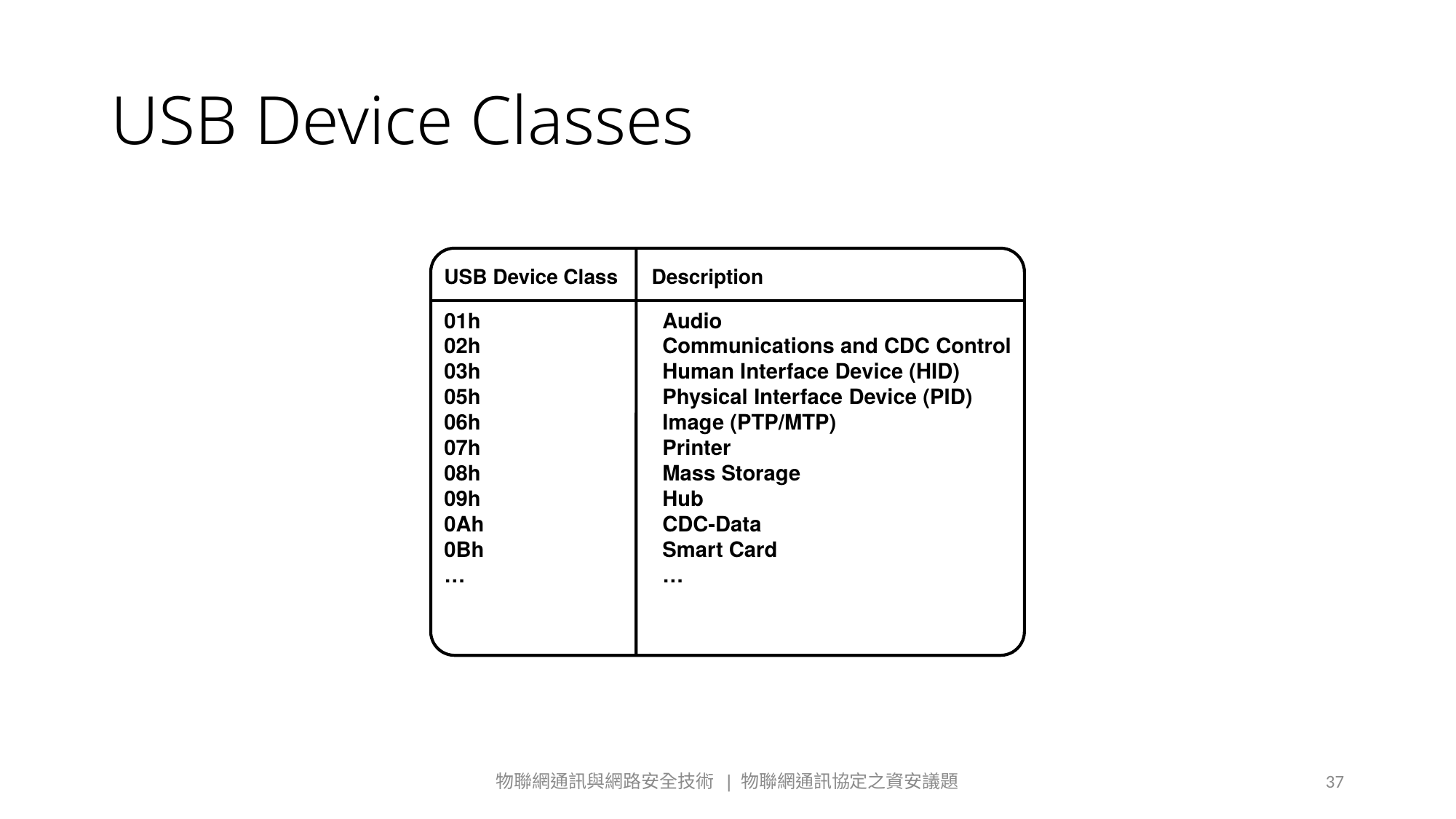

# USB Device Classes
USB Device Class      Description

01h		Audio
02h		Communications and CDC Control
03h		Human Interface Device (HID)
05h		Physical Interface Device (PID)
06h		Image (PTP/MTP)
07h		Printer
08h		Mass Storage
09h		Hub
0Ah		CDC-Data
0Bh		Smart Card
…		…

物聯網通訊與網路安全技術  | 物聯網通訊協定之資安議題
37